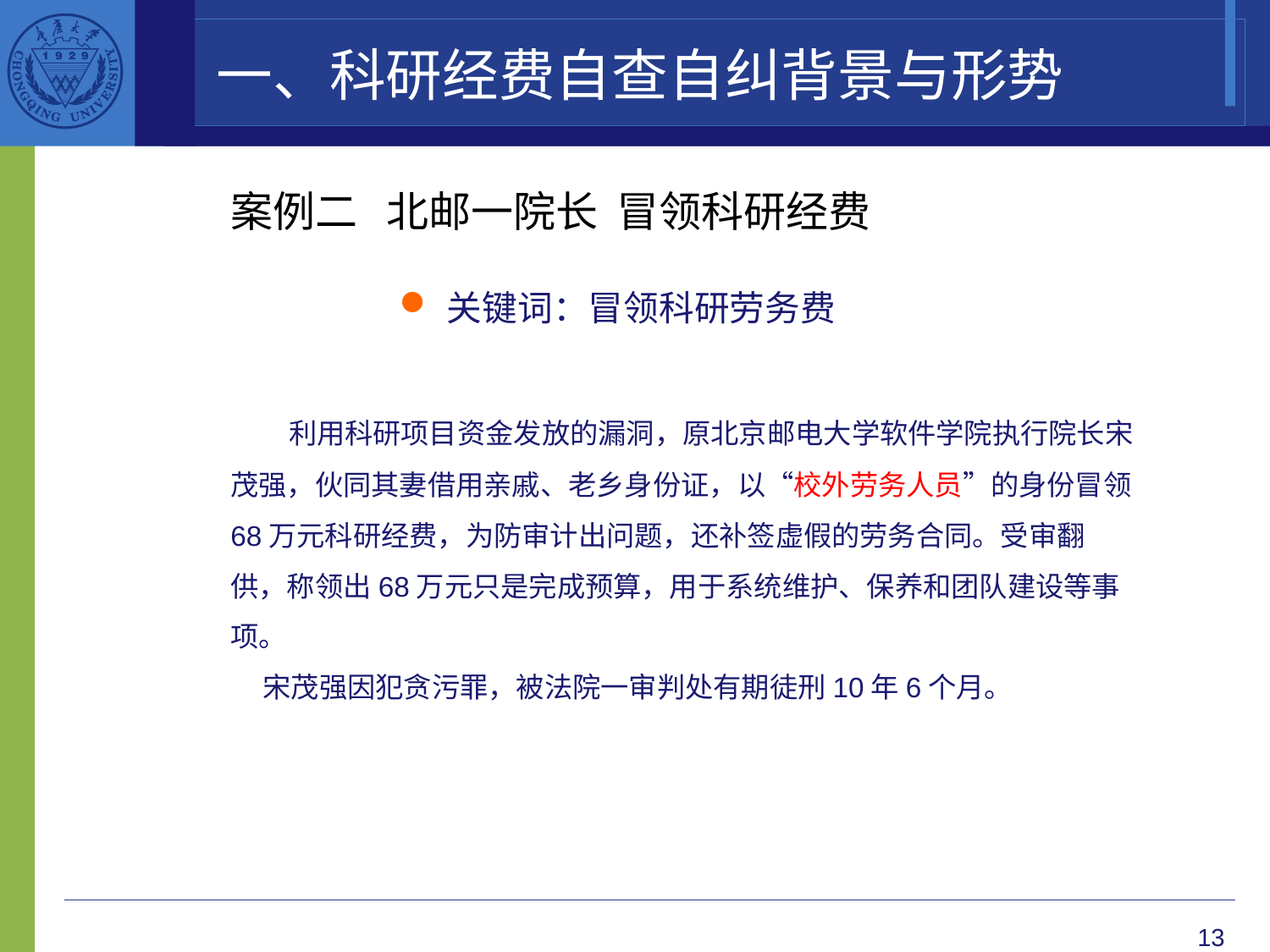

一、科研经费自查自纠背景与形势
案例二   北邮一院长  冒领科研经费
关键词：冒领科研劳务费
       利用科研项目资金发放的漏洞，原北京邮电大学软件学院执行院长宋茂强，伙同其妻借用亲戚、老乡身份证，以“校外劳务人员”的身份冒领68万元科研经费，为防审计出问题，还补签虚假的劳务合同。受审翻供，称领出68万元只是完成预算，用于系统维护、保养和团队建设等事项。
    宋茂强因犯贪污罪，被法院一审判处有期徒刑10年6个月。

13